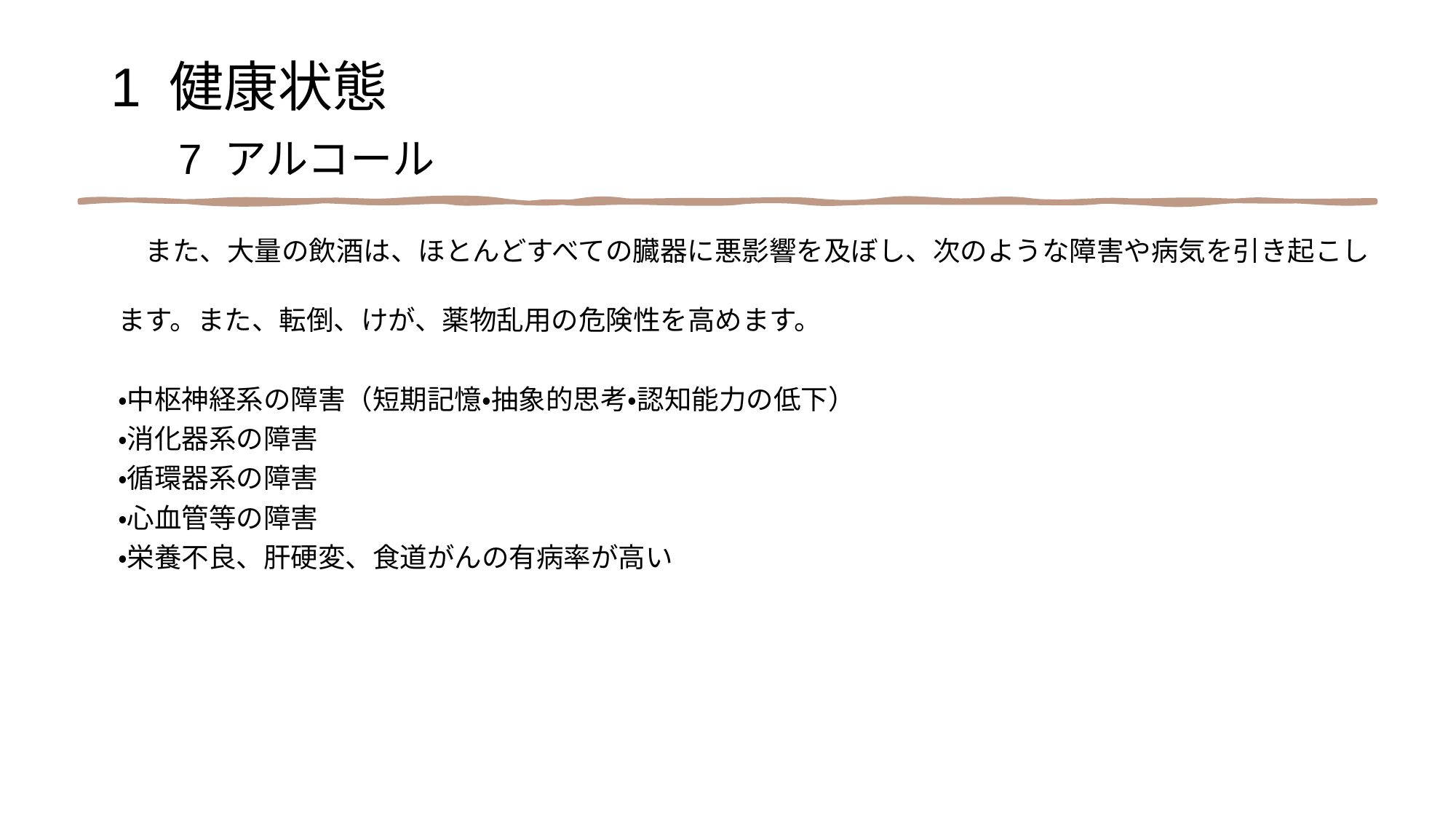

1 健康状態
　7 アルコール

　　また、大量の飲酒は、ほとんどすべての臓器に悪影響を及ぼし、次のような障害や病気を引き起こし
　ます。また、転倒、けが、薬物乱用の危険性を高めます。

　・中枢神経系の障害（短期記憶・抽象的思考・認知能力の低下）
　・消化器系の障害
　・循環器系の障害
　・心血管等の障害
　・栄養不良、肝硬変、食道がんの有病率が高い